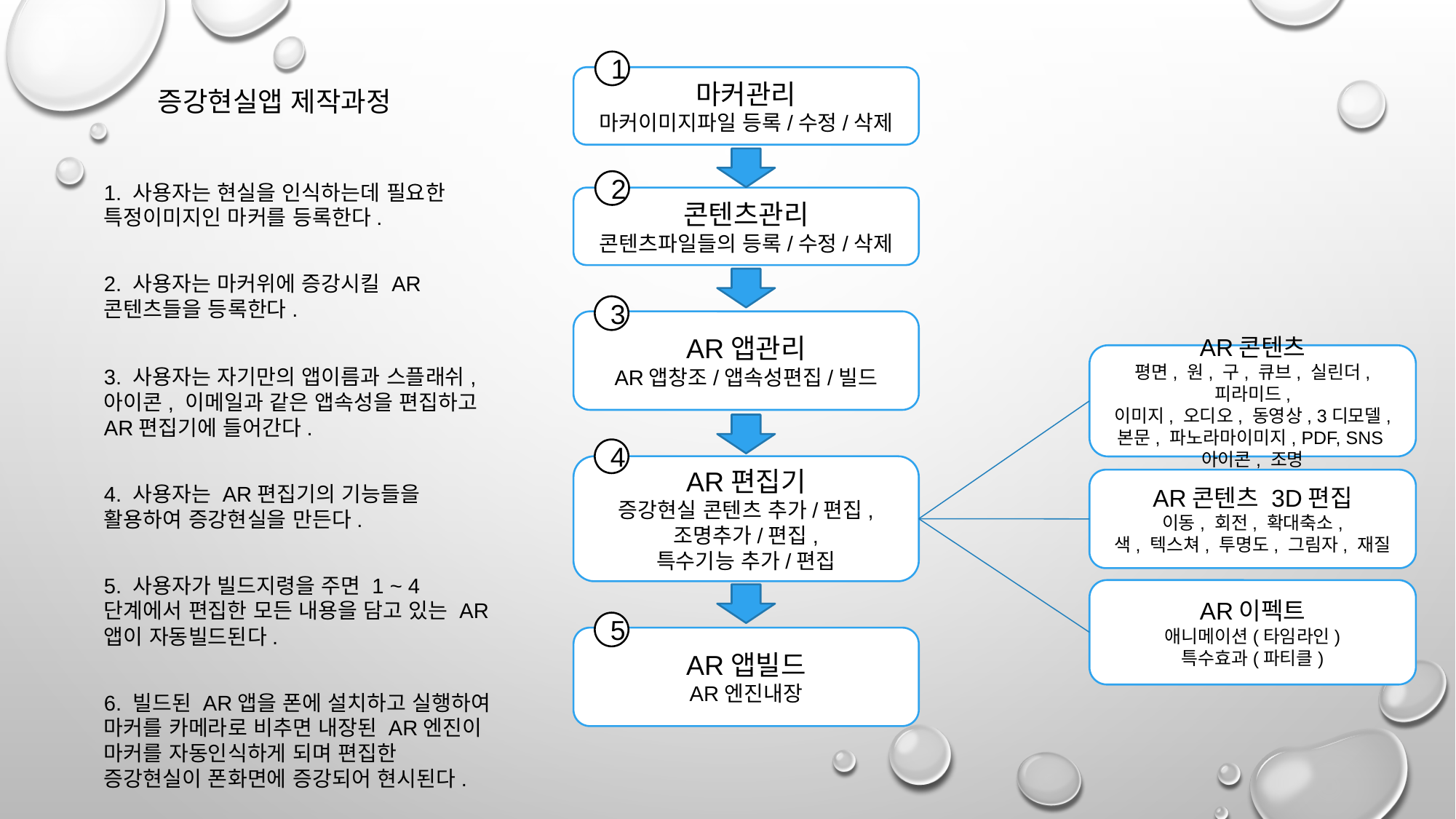

1
마커관리
마커이미지파일 등록/수정/삭제
증강현실앱 제작과정

2
1. 사용자는 현실을 인식하는데 필요한 특정이미지인 마커를 등록한다.
콘텐츠관리
콘텐츠파일들의 등록/수정/삭제
2. 사용자는 마커위에 증강시킬 AR콘텐츠들을 등록한다.

3
AR앱관리
AR앱창조/앱속성편집/빌드
AR콘텐츠
평면, 원, 구, 큐브, 실린더, 피라미드,
이미지, 오디오, 동영상, 3디모델, 본문, 파노라마이미지, PDF, SNS아이콘, 조명
AR콘텐츠 3D편집
이동, 회전, 확대축소,
색, 텍스쳐, 투명도, 그림자, 재질
AR이펙트
애니메이션(타임라인)
특수효과(파티클)
3. 사용자는 자기만의 앱이름과 스플래쉬, 아이콘, 이메일과 같은 앱속성을 편집하고  AR편집기에 들어간다.

4
AR편집기
증강현실 콘텐츠 추가/편집,
조명추가/편집,
특수기능 추가/편집
4. 사용자는 AR편집기의 기능들을 활용하여 증강현실을 만든다.
5. 사용자가 빌드지령을 주면 1 ~ 4 단계에서 편집한 모든 내용을 담고 있는 AR앱이 자동빌드된다.

5
AR앱빌드
AR엔진내장
6. 빌드된 AR앱을 폰에 설치하고 실행하여 마커를 카메라로 비추면 내장된 AR엔진이 마커를 자동인식하게 되며 편집한 증강현실이 폰화면에 증강되어 현시된다.